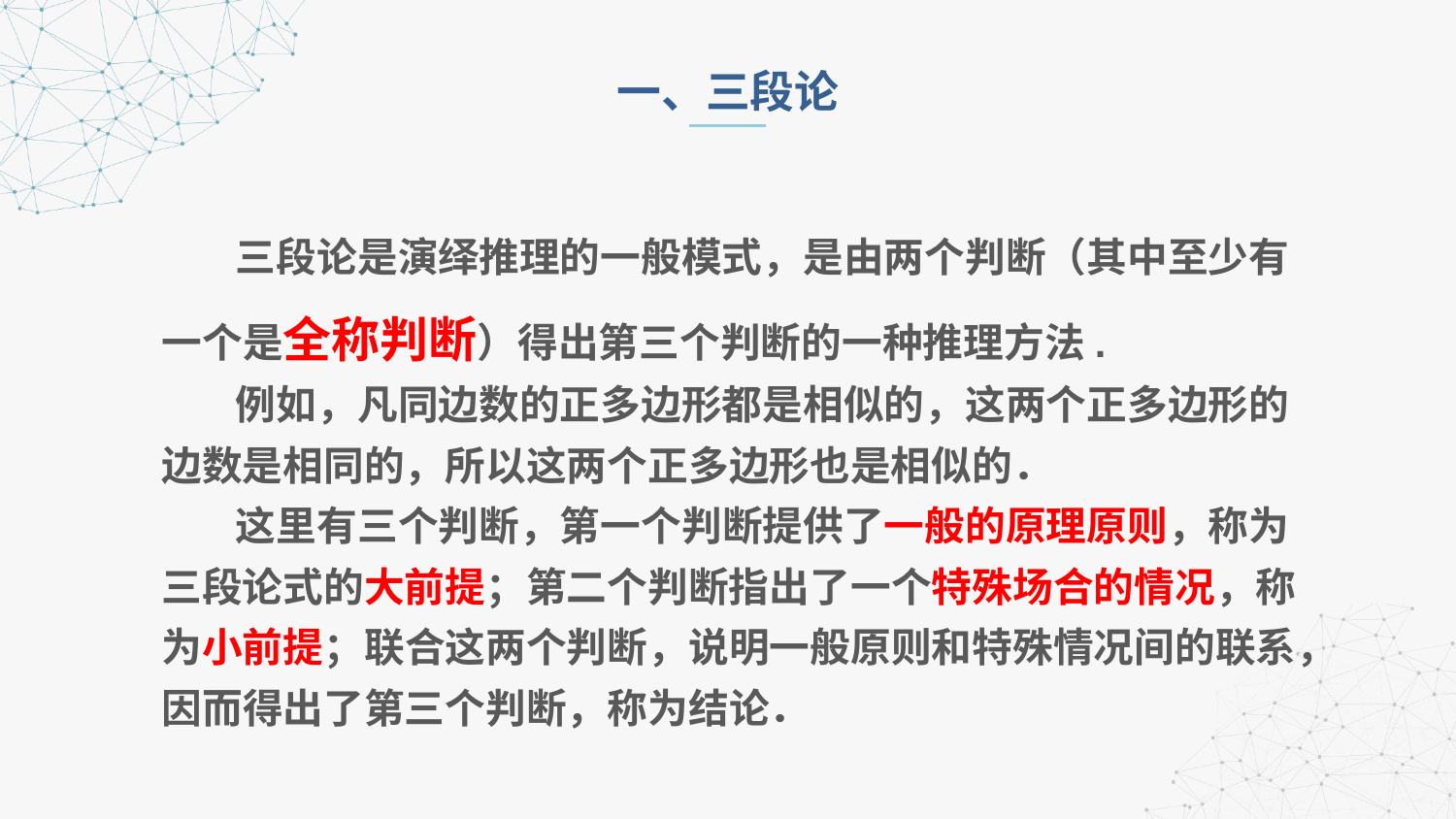

一、三段论
       三段论是演绎推理的一般模式，是由两个判断（其中至少有一个是全称判断）得出第三个判断的一种推理方法.
       例如，凡同边数的正多边形都是相似的，这两个正多边形的边数是相同的，所以这两个正多边形也是相似的．
       这里有三个判断，第一个判断提供了一般的原理原则，称为三段论式的大前提；第二个判断指出了一个特殊场合的情况，称为小前提；联合这两个判断，说明一般原则和特殊情况间的联系，因而得出了第三个判断，称为结论．